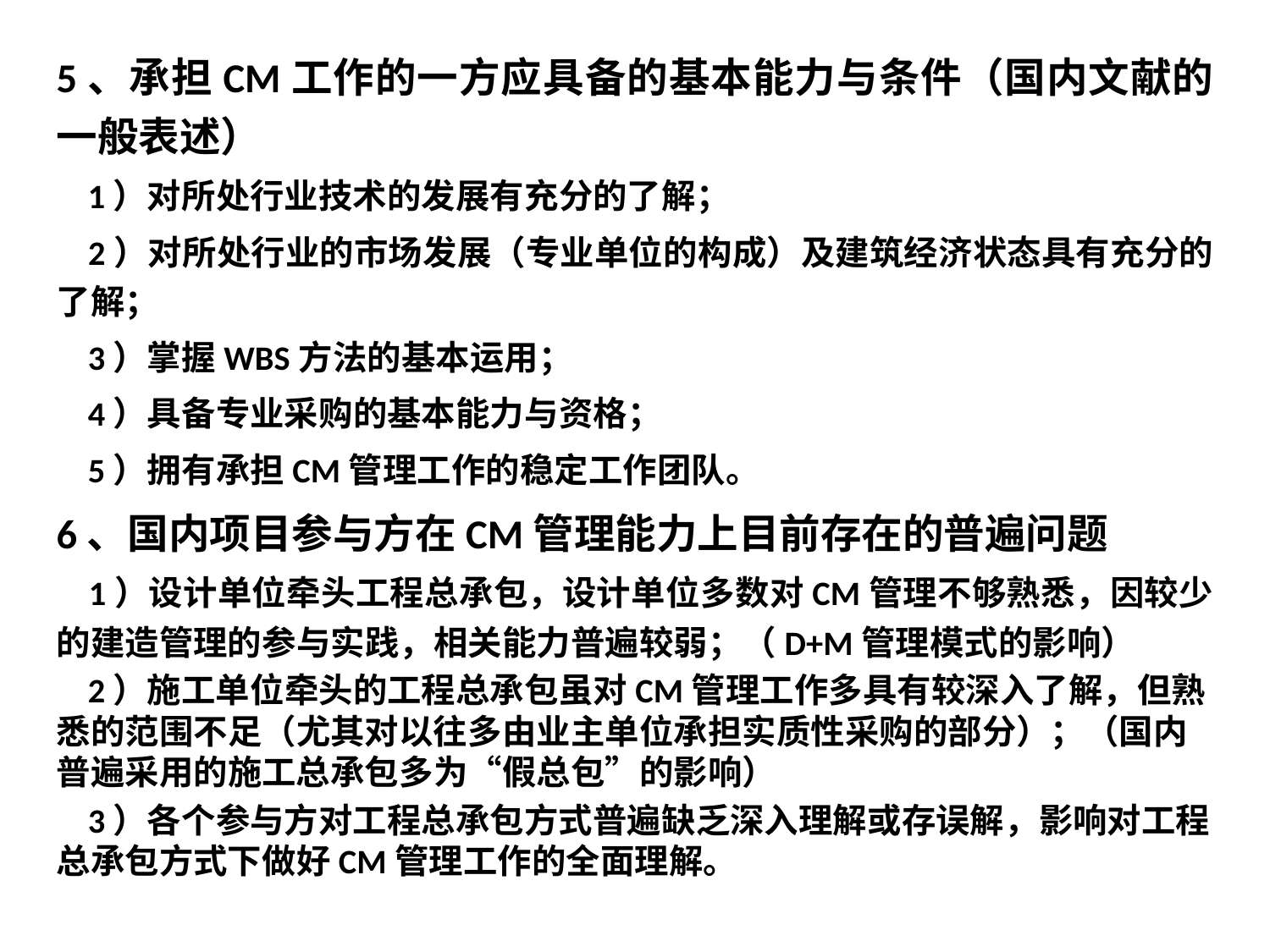

5、承担CM工作的一方应具备的基本能力与条件（国内文献的一般表述）
    1）对所处行业技术的发展有充分的了解；
    2）对所处行业的市场发展（专业单位的构成）及建筑经济状态具有充分的了解；
    3）掌握WBS方法的基本运用；
    4）具备专业采购的基本能力与资格；
    5）拥有承担CM管理工作的稳定工作团队。
6、国内项目参与方在CM管理能力上目前存在的普遍问题
    1）设计单位牵头工程总承包，设计单位多数对CM管理不够熟悉，因较少的建造管理的参与实践，相关能力普遍较弱；（D+M管理模式的影响）
    2）施工单位牵头的工程总承包虽对CM管理工作多具有较深入了解，但熟悉的范围不足（尤其对以往多由业主单位承担实质性采购的部分）；（国内普遍采用的施工总承包多为“假总包”的影响）
    3）各个参与方对工程总承包方式普遍缺乏深入理解或存误解，影响对工程总承包方式下做好CM管理工作的全面理解。